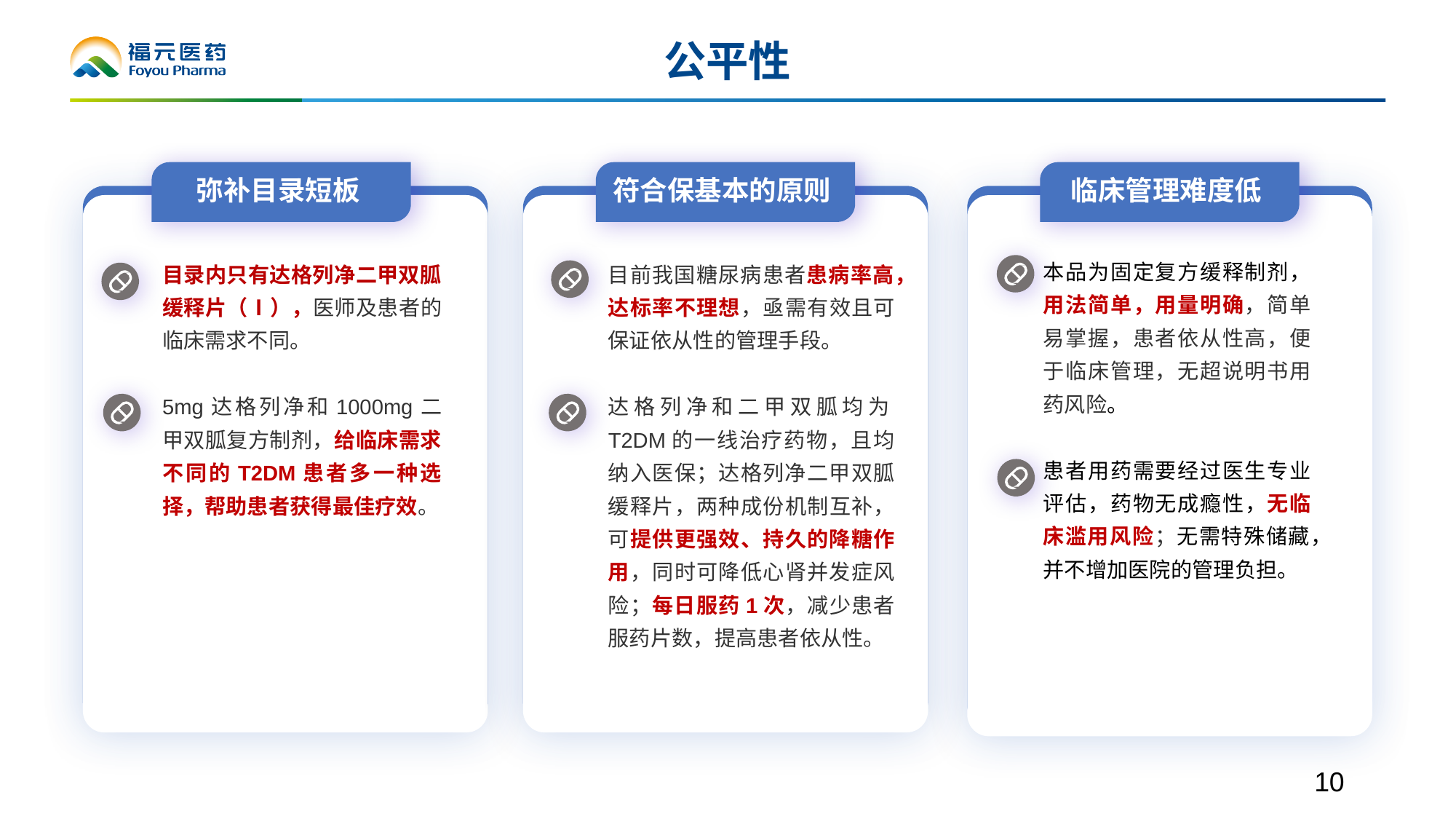

公平性
弥补目录短板
符合保基本的原则
临床管理难度低

本品为固定复方缓释制剂，用法简单，用量明确，简单易掌握，患者依从性高，便于临床管理，无超说明书用药风险。

患者用药需要经过医生专业评估，药物无成瘾性，无临床滥用风险；无需特殊储藏，并不增加医院的管理负担。
目录内只有达格列净二甲双胍缓释片（Ⅰ），医师及患者的临床需求不同。

5mg达格列净和1000mg二甲双胍复方制剂，给临床需求不同的T2DM患者多一种选择，帮助患者获得最佳疗效。
目前我国糖尿病患者患病率高，达标率不理想，亟需有效且可保证依从性的管理手段。

达格列净和二甲双胍均为T2DM的一线治疗药物，且均纳入医保；达格列净二甲双胍缓释片，两种成份机制互补，可提供更强效、持久的降糖作用，同时可降低心肾并发症风险；每日服药1次，减少患者服药片数，提高患者依从性。

10